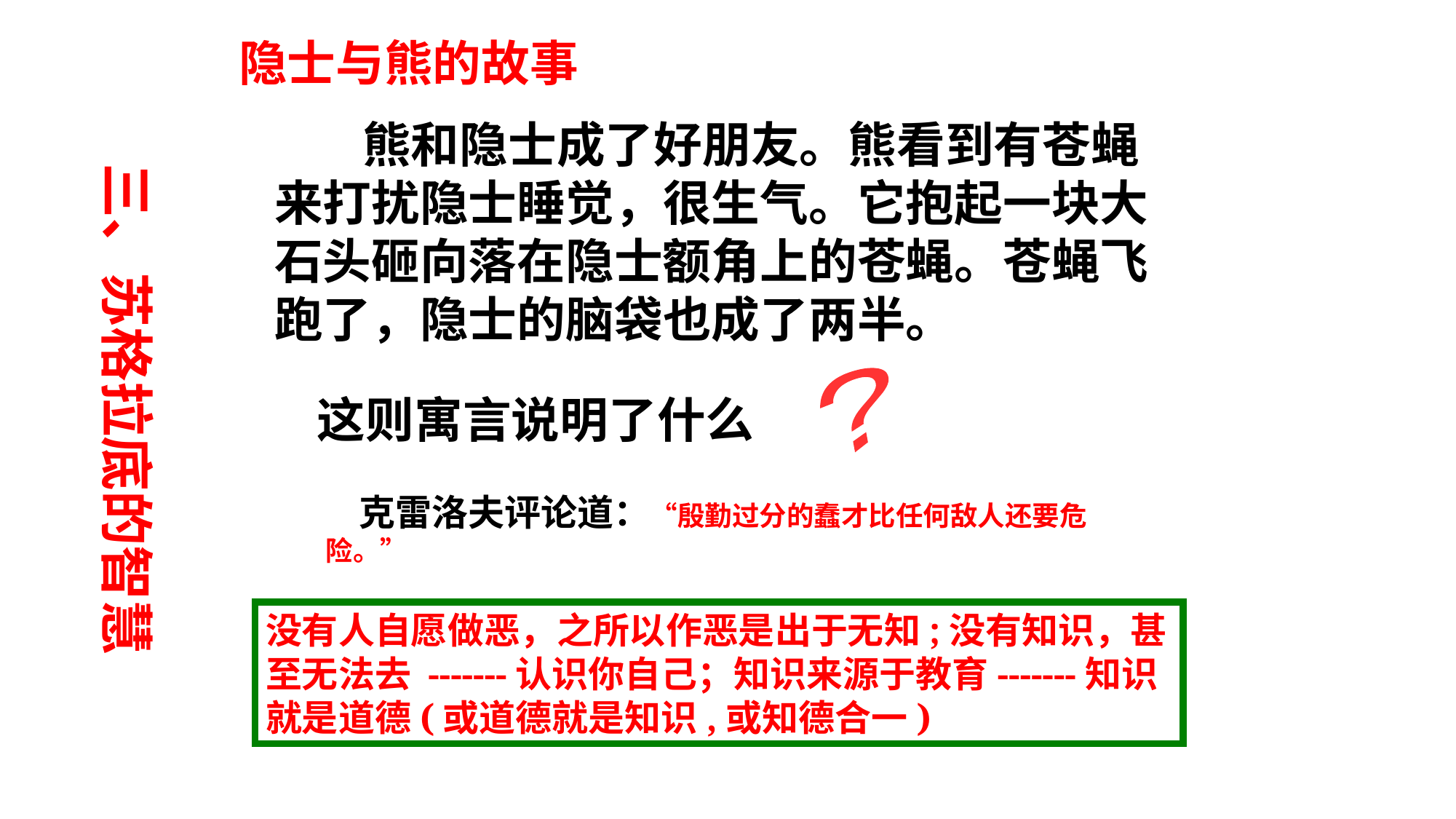

隐士与熊的故事
       熊和隐士成了好朋友。熊看到有苍蝇来打扰隐士睡觉，很生气。它抱起一块大石头砸向落在隐士额角上的苍蝇。苍蝇飞跑了，隐士的脑袋也成了两半。
三、苏格拉底的智慧
?
这则寓言说明了什么
   克雷洛夫评论道：“殷勤过分的蠢才比任何敌人还要危险。”
没有人自愿做恶，之所以作恶是出于无知;没有知识，甚至无法去 -------认识你自己；知识来源于教育-------知识就是道德(或道德就是知识,或知德合一)